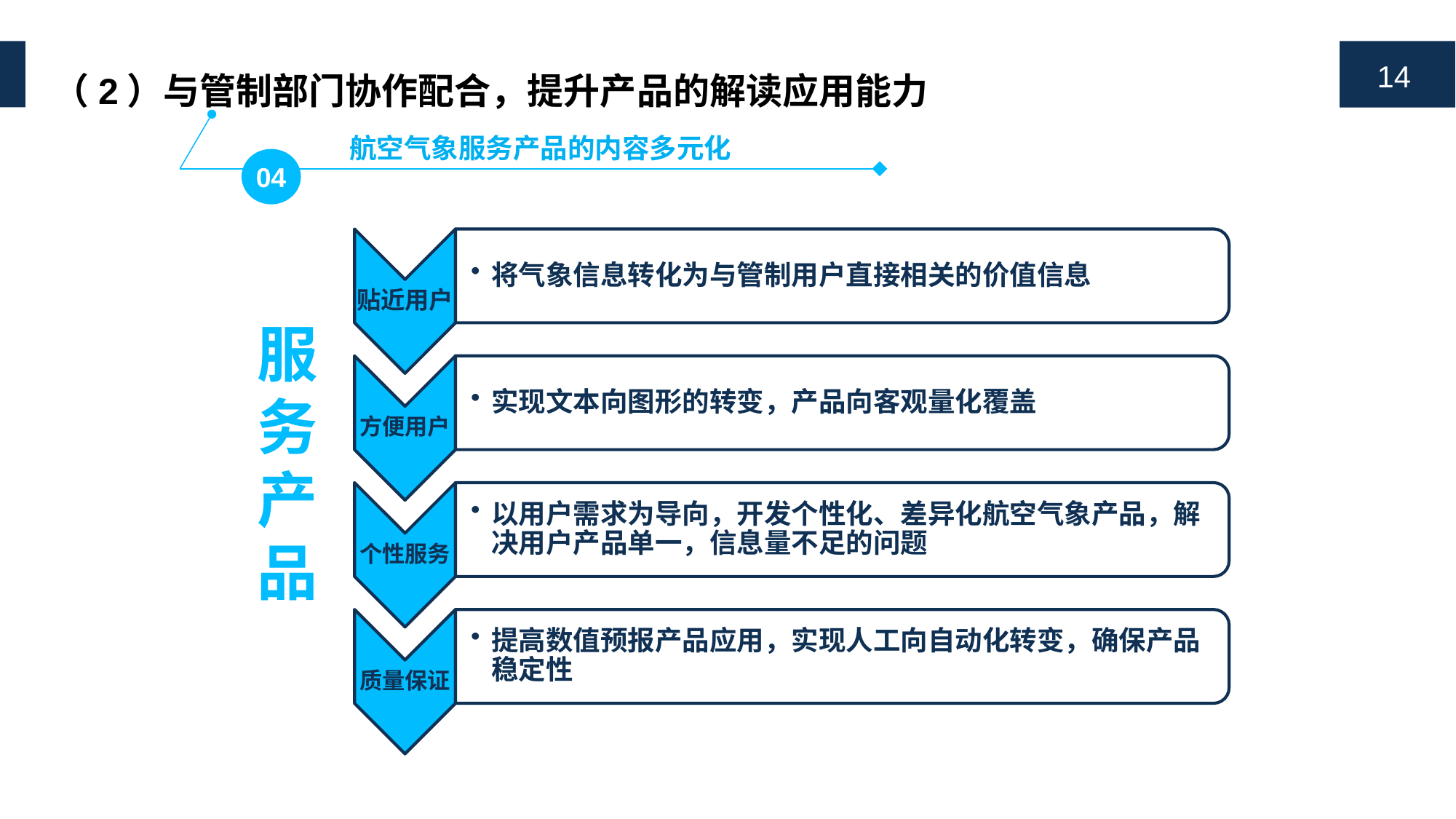

（2）与管制部门协作配合，提升产品的解读应用能力

航空气象服务产品的内容多元化
04
服务产品
贴近用户
将气象信息转化为与管制用户直接相关的价值信息
方便用户
实现文本向图形的转变，产品向客观量化覆盖
个性服务
以用户需求为导向，开发个性化、差异化航空气象产品，解决用户产品单一，信息量不足的问题
质量保证
提高数值预报产品应用，实现人工向自动化转变，确保产品稳定性